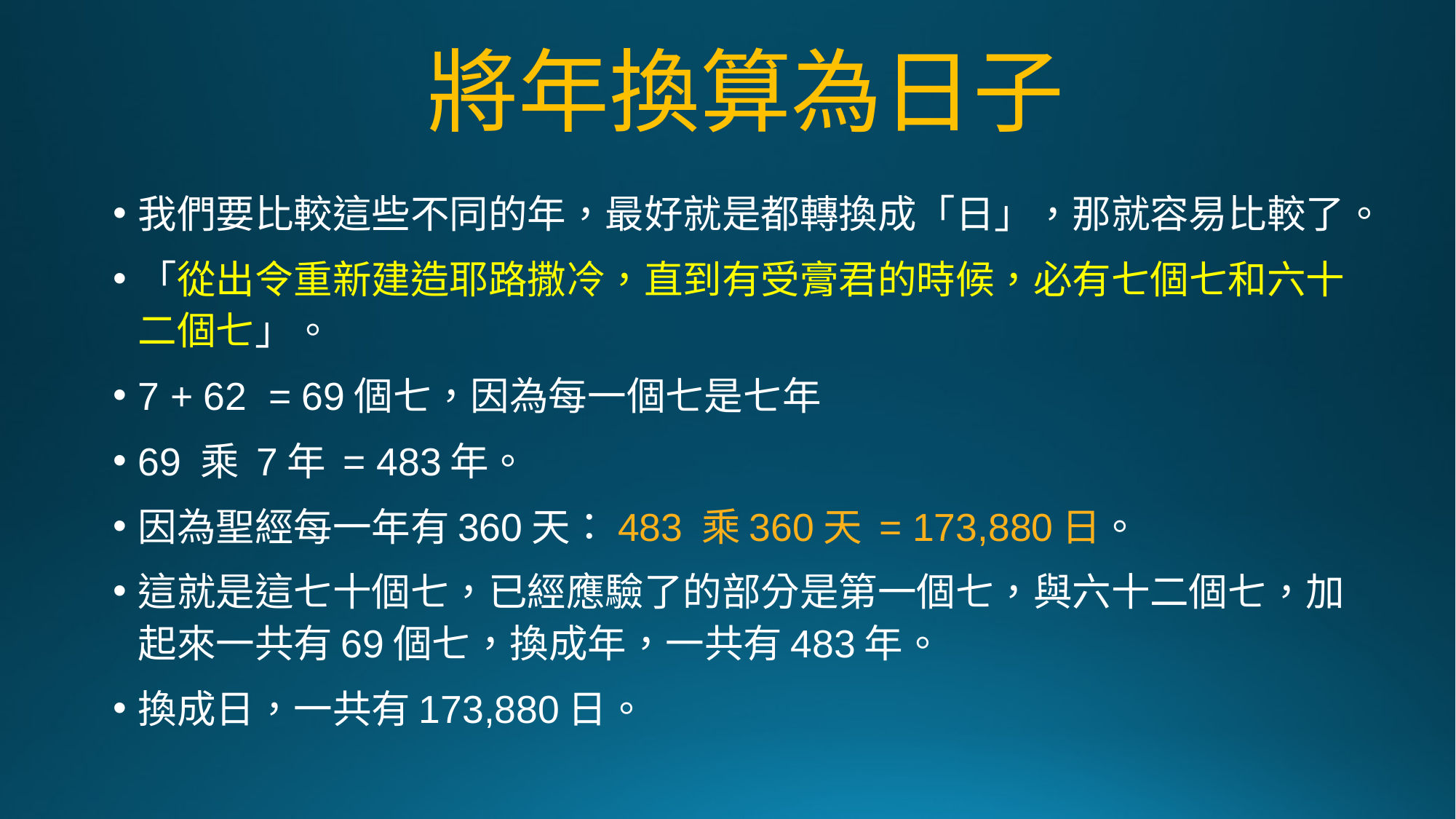

# 將年換算為日子
我們要比較這些不同的年，最好就是都轉換成「日」，那就容易比較了。
「從出令重新建造耶路撒冷，直到有受膏君的時候，必有七個七和六十二個七」。
7 + 62  = 69個七，因為每一個七是七年
69 乘 7年 = 483年。
因為聖經每一年有360天：483 乘360天 = 173,880日。
這就是這七十個七，已經應驗了的部分是第一個七，與六十二個七，加起來一共有69個七，換成年，一共有483年。
換成日，一共有173,880日。